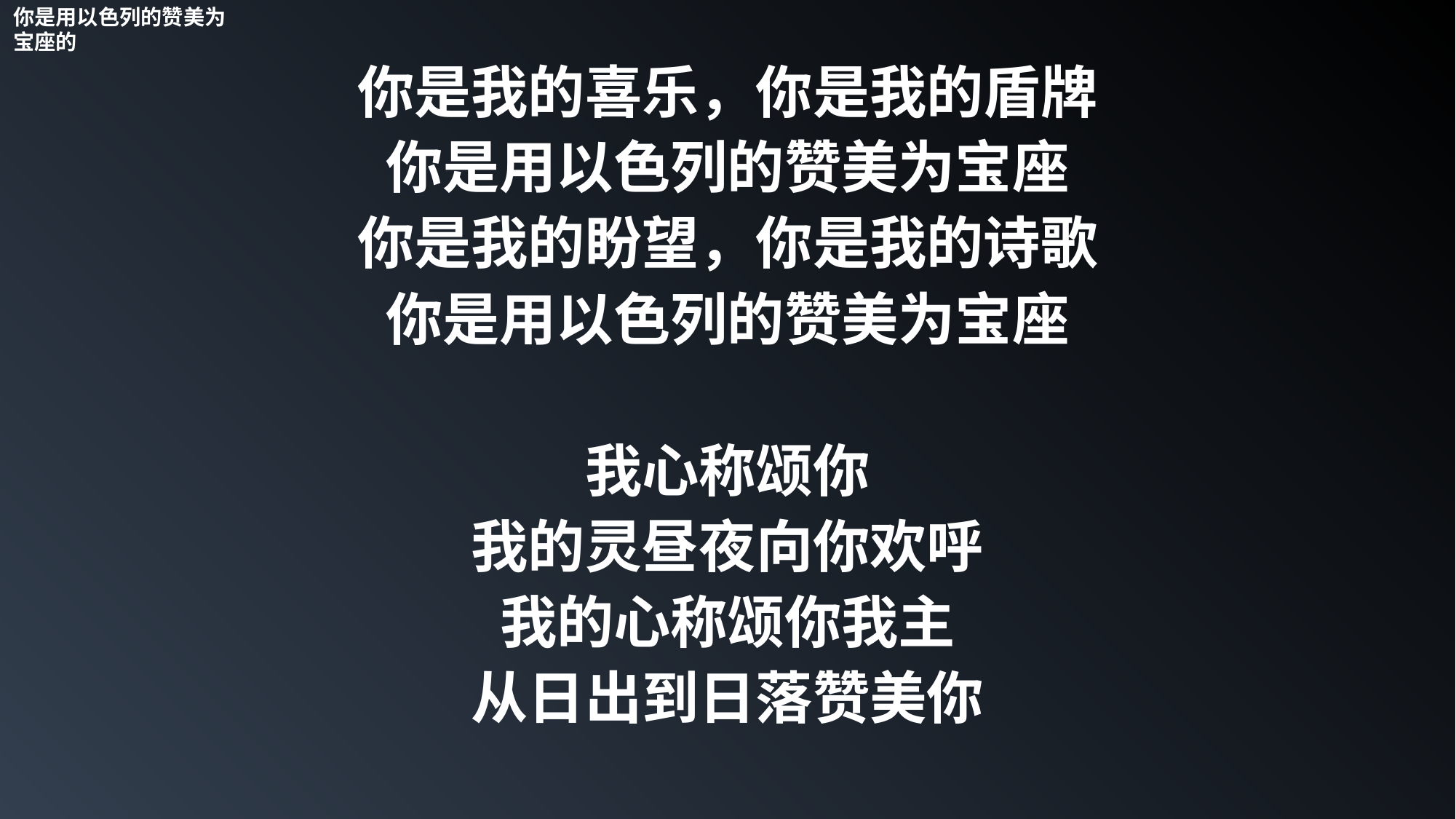

你是用以色列的赞美为宝座的
你是我的喜乐，你是我的盾牌
你是用以色列的赞美为宝座
你是我的盼望，你是我的诗歌
你是用以色列的赞美为宝座

我心称颂你
我的灵昼夜向你欢呼
我的心称颂你我主
从日出到日落赞美你